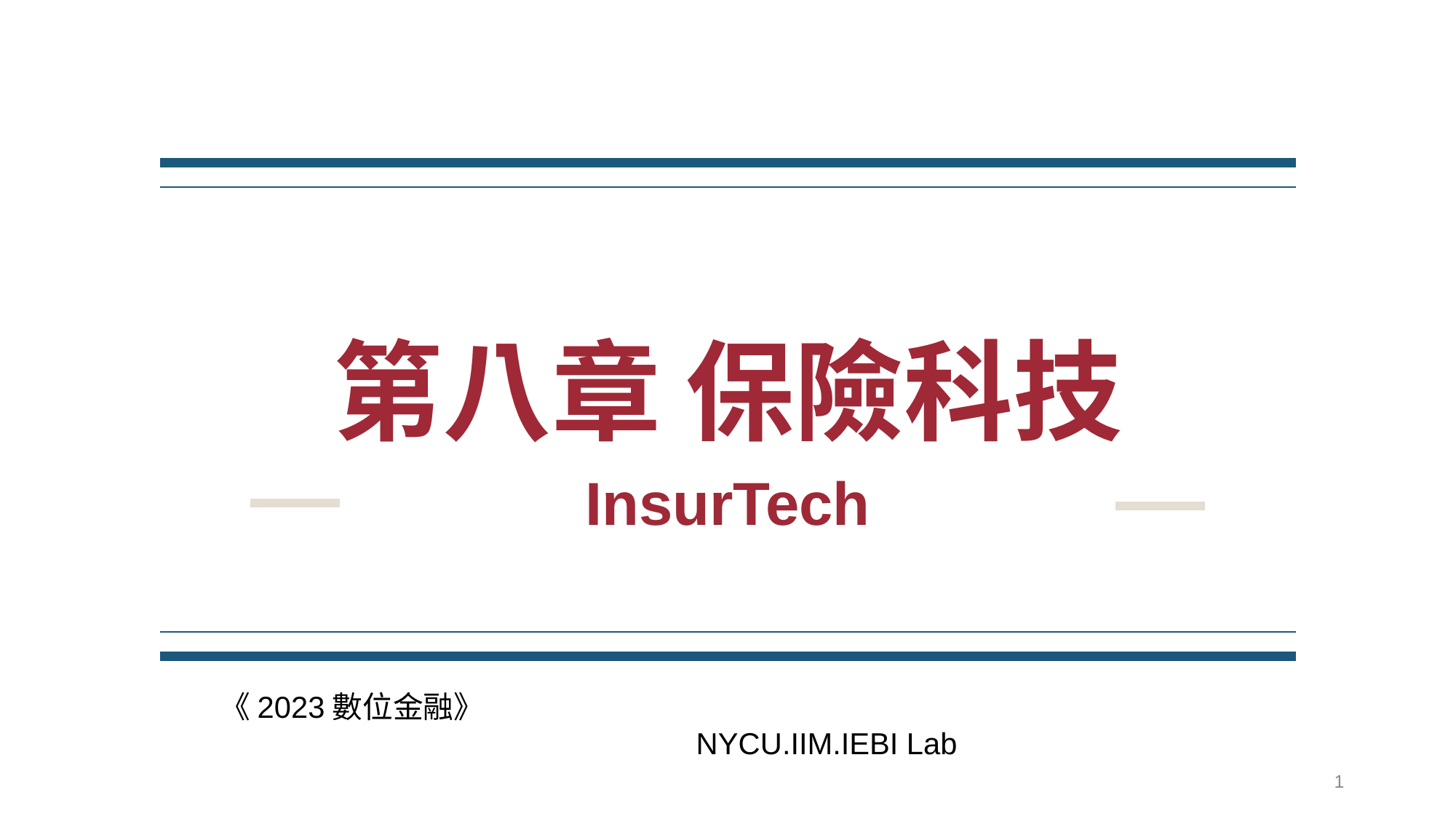

# 第八章 保險科技
InsurTech
《2023數位金融》                                                                                                                                             NYCU.IIM.IEBI Lab
1